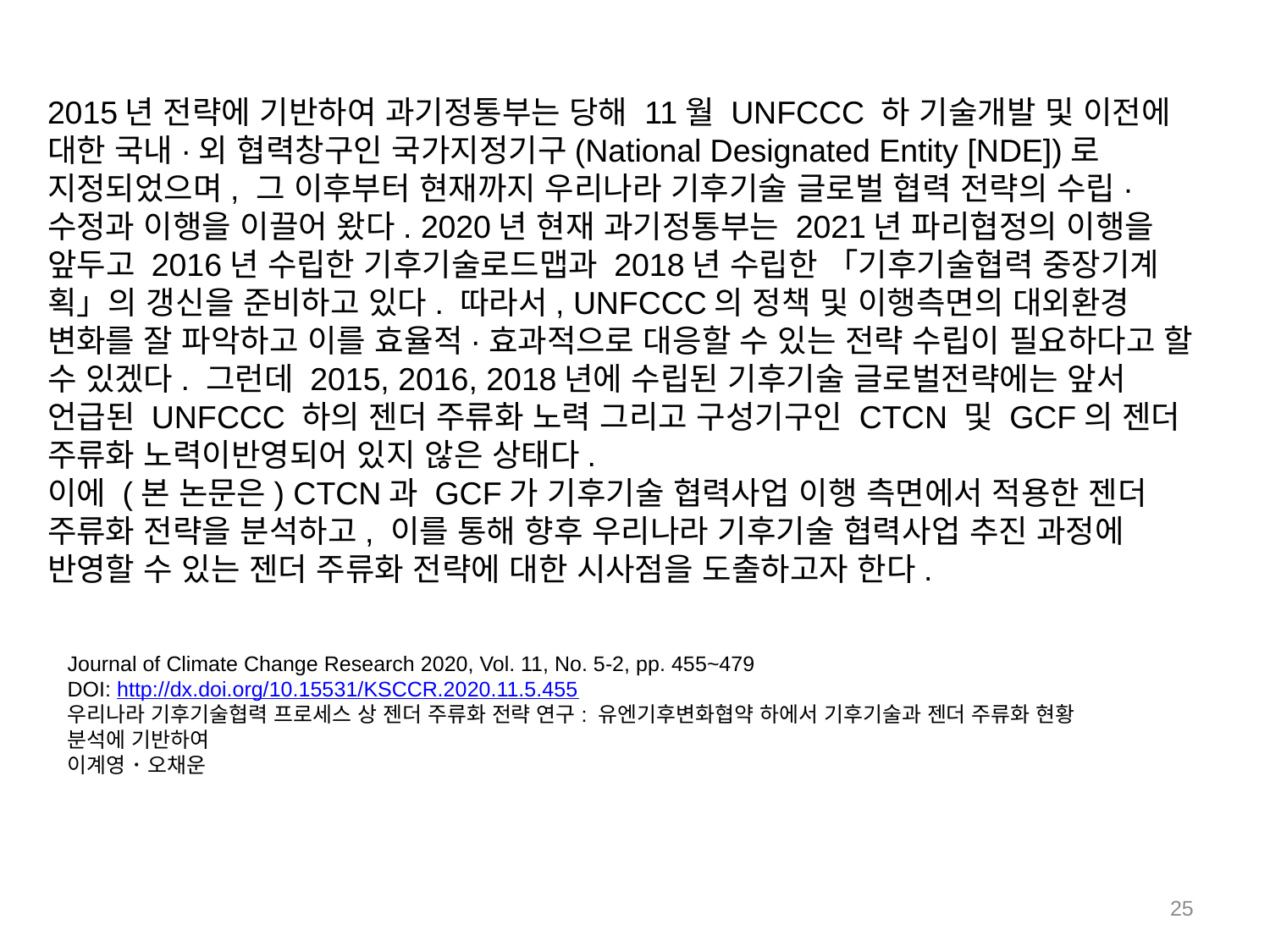

2015년 전략에 기반하여 과기정통부는 당해 11월 UNFCCC 하 기술개발 및 이전에
대한 국내·외 협력창구인 국가지정기구(National Designated Entity [NDE])로 지정되었으며, 그 이후부터 현재까지 우리나라 기후기술 글로벌 협력 전략의 수립·수정과 이행을 이끌어 왔다. 2020년 현재 과기정통부는 2021년 파리협정의 이행을 앞두고 2016년 수립한 기후기술로드맵과 2018년 수립한 「기후기술협력 중장기계획」의 갱신을 준비하고 있다. 따라서, UNFCCC의 정책 및 이행측면의 대외환경 변화를 잘 파악하고 이를 효율적·효과적으로 대응할 수 있는 전략 수립이 필요하다고 할 수 있겠다. 그런데 2015, 2016, 2018년에 수립된 기후기술 글로벌전략에는 앞서 언급된 UNFCCC 하의 젠더 주류화 노력 그리고 구성기구인 CTCN 및 GCF의 젠더 주류화 노력이반영되어 있지 않은 상태다.
이에 (본 논문은) CTCN과 GCF가 기후기술 협력사업 이행 측면에서 적용한 젠더 주류화 전략을 분석하고, 이를 통해 향후 우리나라 기후기술 협력사업 추진 과정에 반영할 수 있는 젠더 주류화 전략에 대한 시사점을 도출하고자 한다.
Journal of Climate Change Research 2020, Vol. 11, No. 5-2, pp. 455~479
DOI: http://dx.doi.org/10.15531/KSCCR.2020.11.5.455
우리나라 기후기술협력 프로세스 상 젠더 주류화 전략 연구: 유엔기후변화협약 하에서 기후기술과 젠더 주류화 현황 분석에 기반하여
이계영 ･ 오채운

25